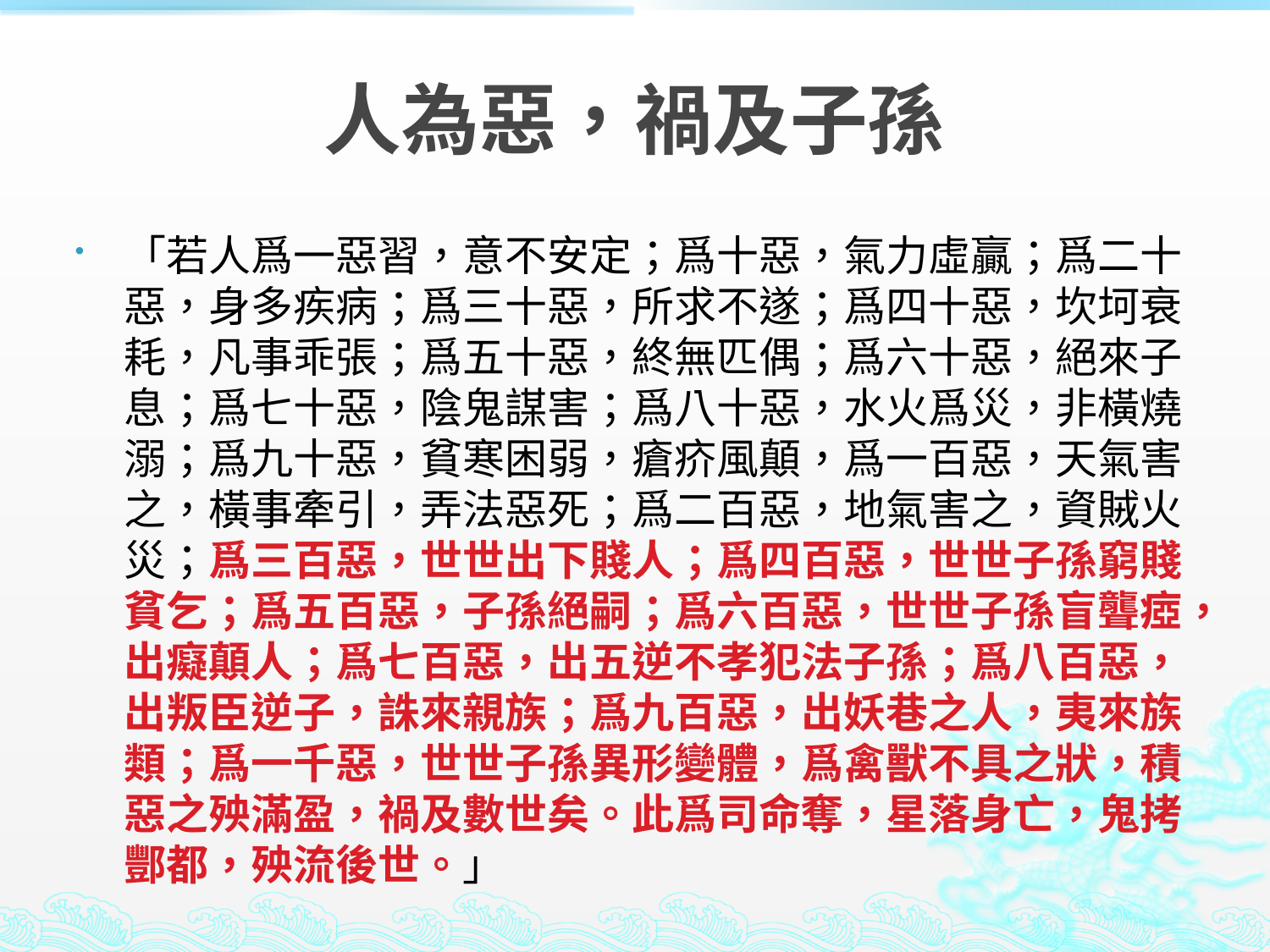

# 人為惡，禍及子孫
「若人爲一惡習，意不安定；爲十惡，氣力虛贏；爲二十惡，身多疾病；爲三十惡，所求不遂；爲四十惡，坎坷衰耗，凡事乖張；爲五十惡，終無匹偶；爲六十惡，絕來子息；爲七十惡，陰鬼謀害；爲八十惡，水火爲災，非橫燒溺；爲九十惡，貧寒困弱，瘡疥風顛，爲一百惡，天氣害之，橫事牽引，弄法惡死；爲二百惡，地氣害之，資賊火災；爲三百惡，世世出下賤人；爲四百惡，世世子孫窮賤貧乞；爲五百惡，子孫絕嗣；爲六百惡，世世子孫盲聾瘂，出癡顛人；爲七百惡，出五逆不孝犯法子孫；爲八百惡，出叛臣逆子，誅來親族；爲九百惡，出妖巷之人，夷來族類；爲一千惡，世世子孫異形變體，爲禽獸不具之狀，積惡之殃滿盈，禍及數世矣。此爲司命奪，星落身亡，鬼拷酆都，殃流後世。」